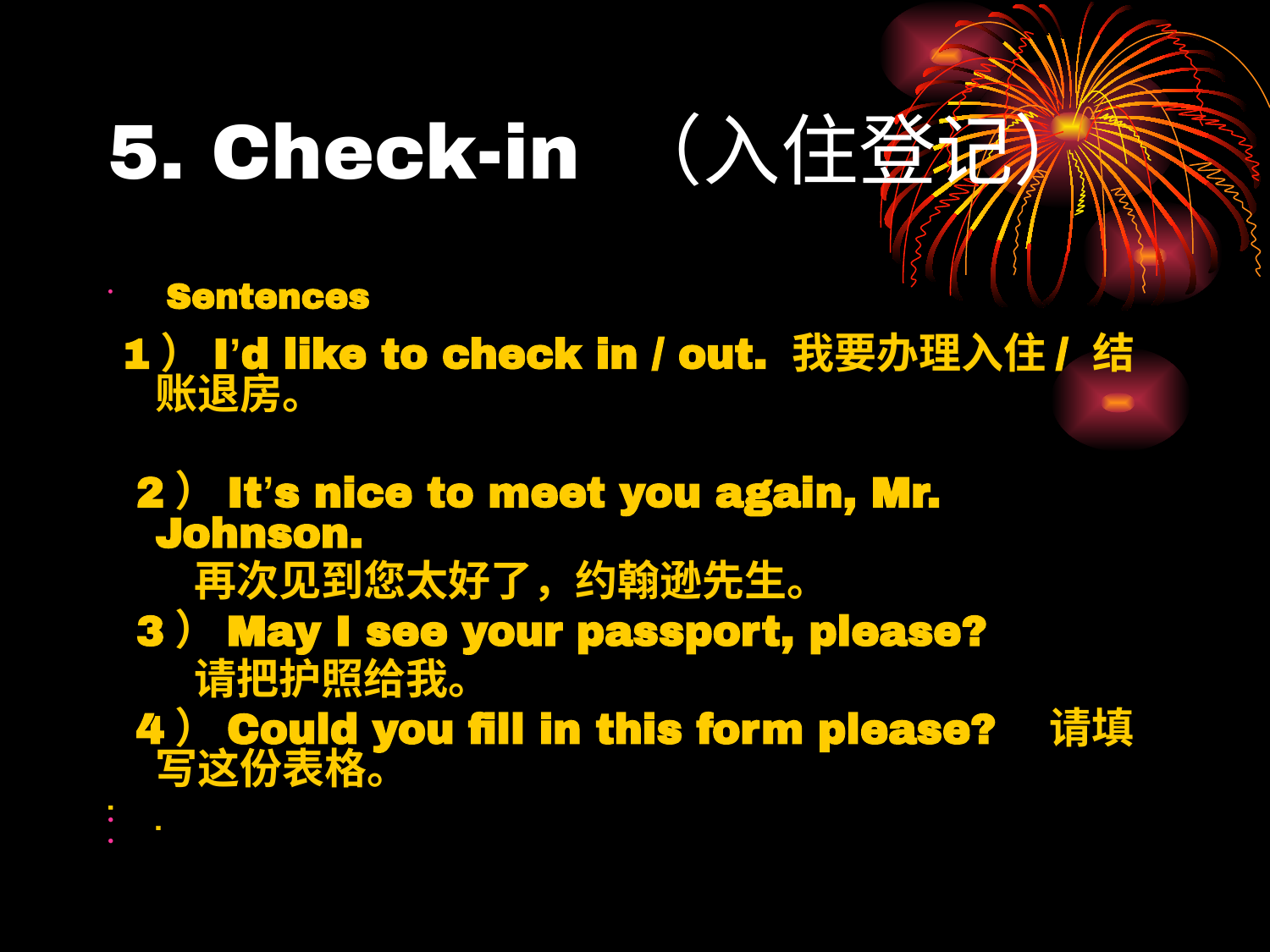

Sentences

 1）I’d like to check in / out. 我要办理入住/ 结账退房。

  2）It’s nice to meet you again, Mr. Johnson.
        再次见到您太好了，约翰逊先生。
  3）May I see your passport, please?
        请把护照给我。
  4）Could you fill in this form please?   请填写这份表格。
.
.

5. Check-in （入住登记）